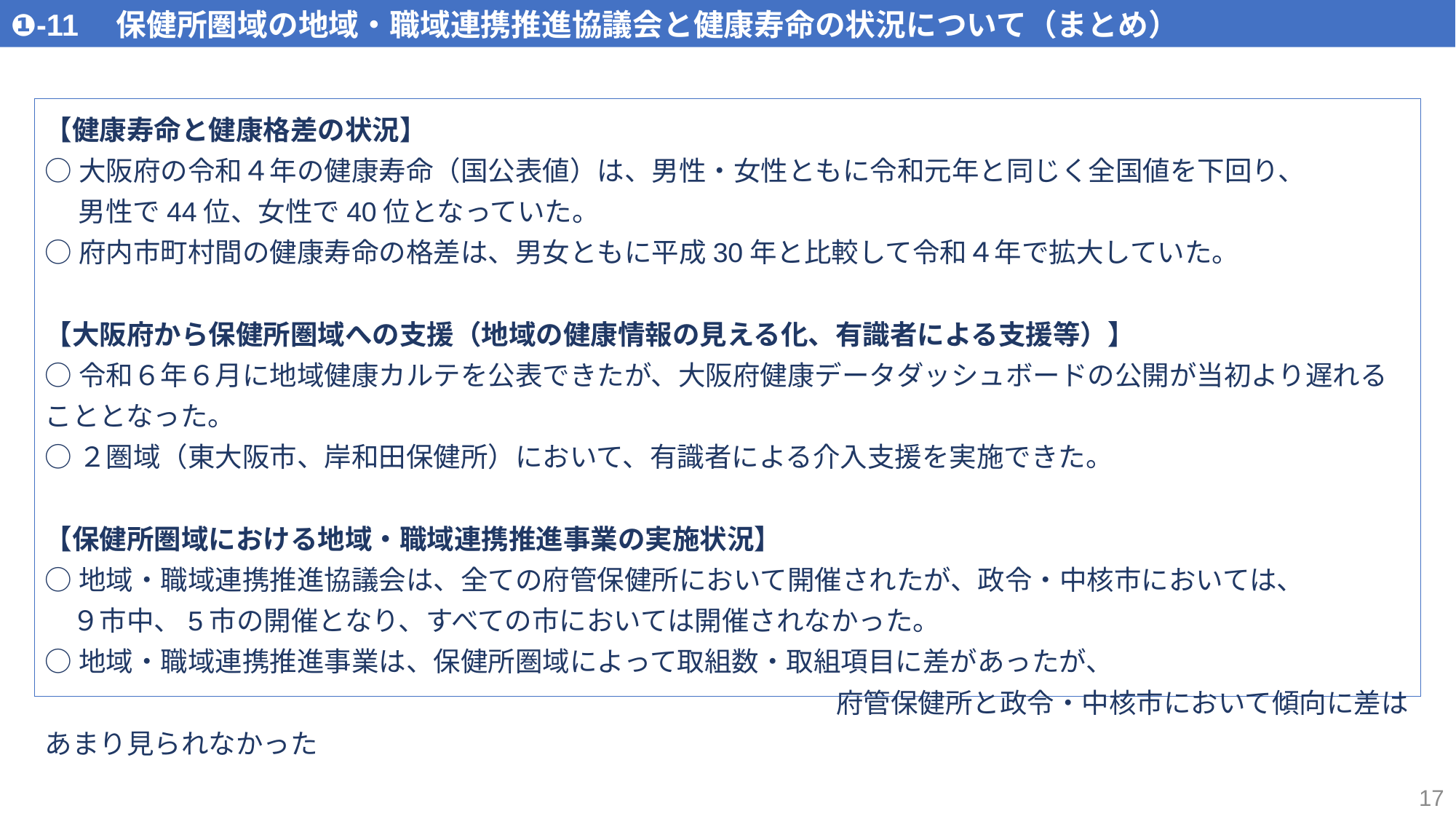

❶-11　保健所圏域の地域・職域連携推進協議会と健康寿命の状況について（まとめ）
【健康寿命と健康格差の状況】
○大阪府の令和４年の健康寿命（国公表値）は、男性・女性ともに令和元年と同じく全国値を下回り、
　 男性で44位、女性で40位となっていた。
○府内市町村間の健康寿命の格差は、男女ともに平成30年と比較して令和４年で拡大していた。

【大阪府から保健所圏域への支援（地域の健康情報の見える化、有識者による支援等）】
○令和６年６月に地域健康カルテを公表できたが、大阪府健康データダッシュボードの公開が当初より遅れることとなった。
○２圏域（東大阪市、岸和田保健所）において、有識者による介入支援を実施できた。

【保健所圏域における地域・職域連携推進事業の実施状況】
○地域・職域連携推進協議会は、全ての府管保健所において開催されたが、政令・中核市においては、
　９市中、5市の開催となり、すべての市においては開催されなかった。
○地域・職域連携推進事業は、保健所圏域によって取組数・取組項目に差があったが、
　　　　　　　　　　　　　　　　　　　　　　　　　　　　　府管保健所と政令・中核市において傾向に差はあまり見られなかった

17